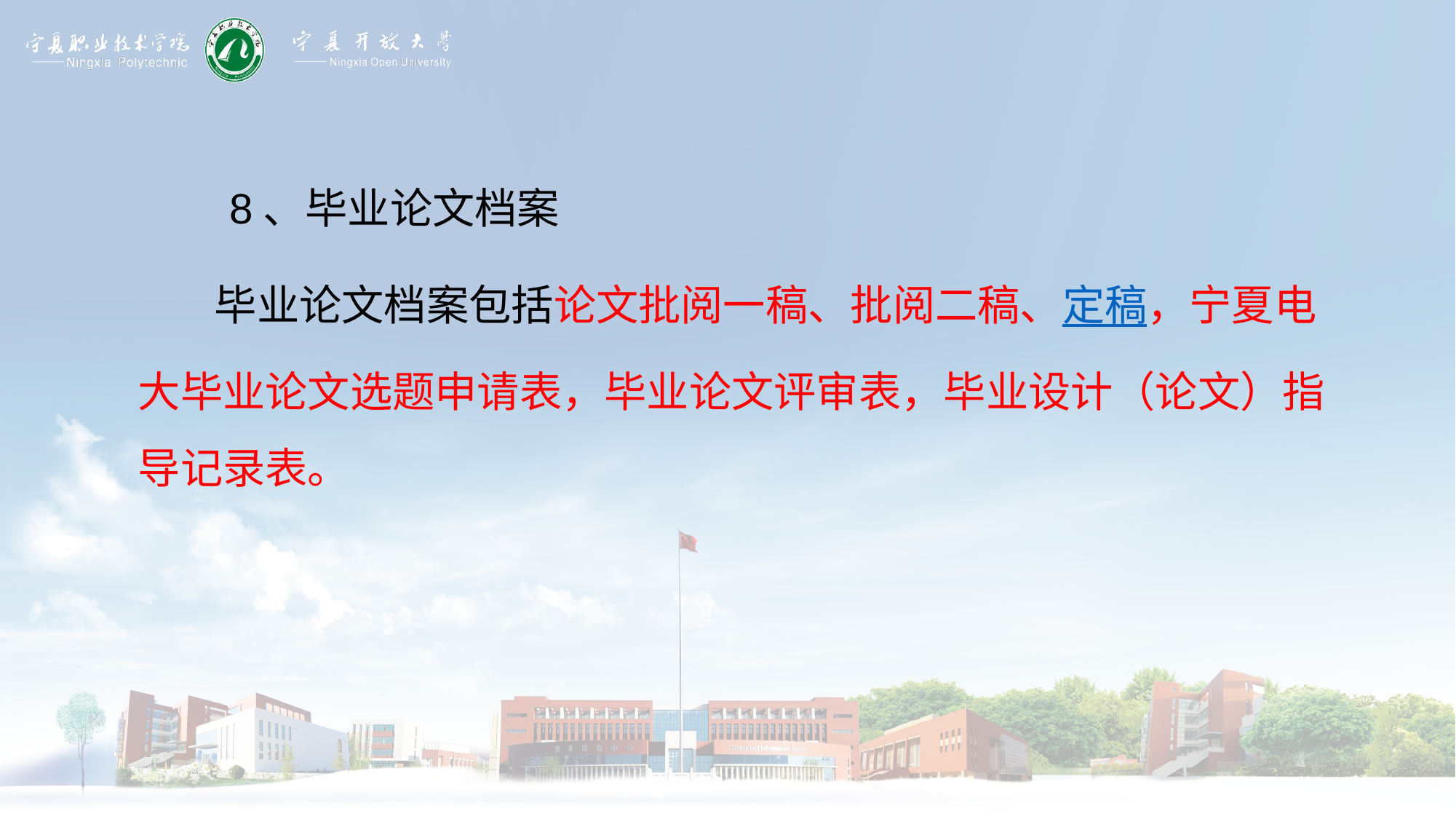

8、毕业论文档案
　　  毕业论文档案包括论文批阅一稿、批阅二稿、定稿，宁夏电大毕业论文选题申请表，毕业论文评审表，毕业设计（论文）指导记录表。